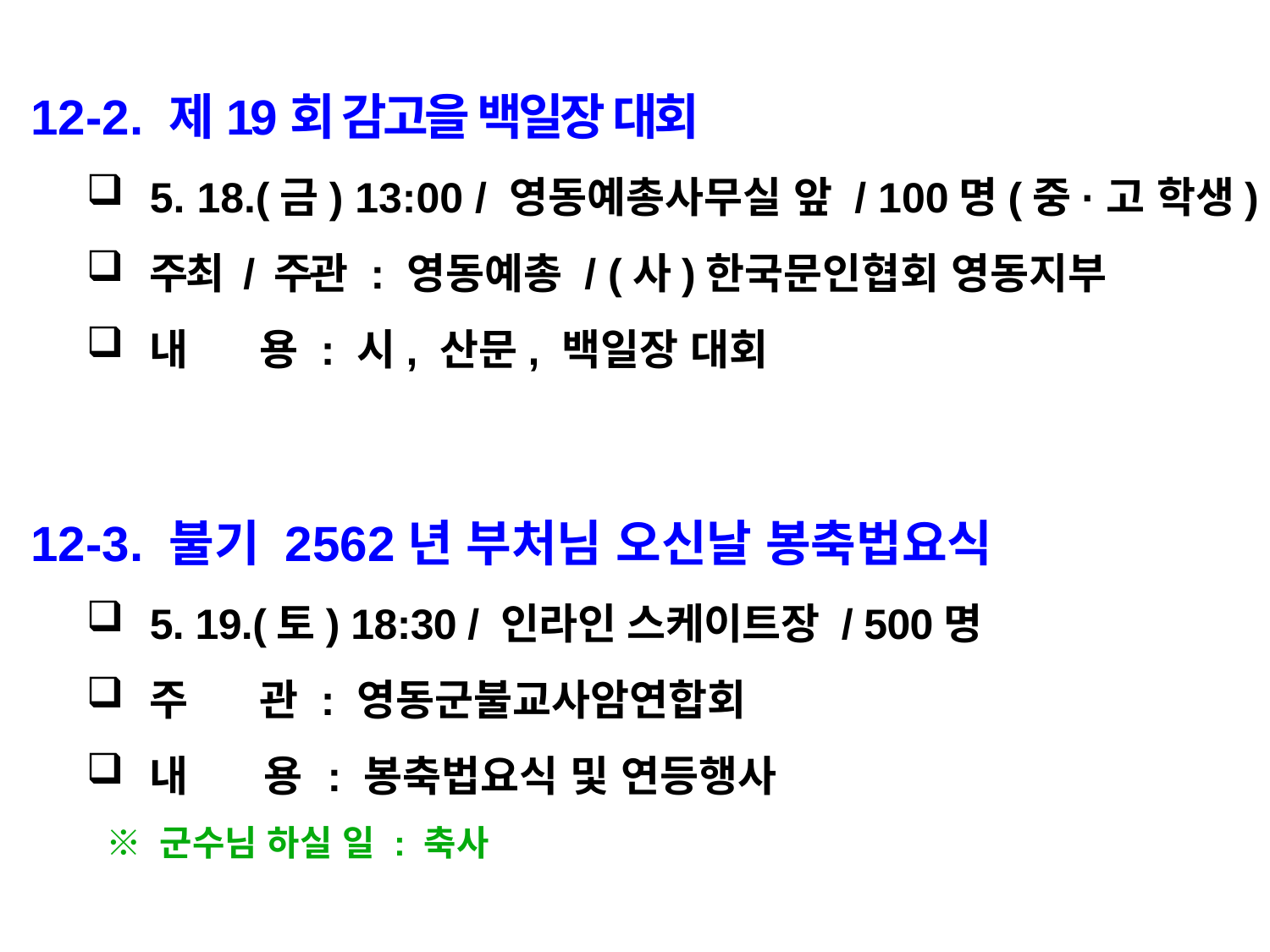

12-2. 제19회 감고을 백일장 대회
5. 18.(금) 13:00 / 영동예총사무실 앞 / 100명(중·고 학생)
주최 / 주관 : 영동예총 / (사)한국문인협회 영동지부
내      용 : 시, 산문, 백일장 대회

12-3. 불기 2562년 부처님 오신날 봉축법요식
5. 19.(토) 18:30 / 인라인 스케이트장 / 500명
주      관 : 영동군불교사암연합회
내     용 : 봉축법요식 및 연등행사
  ※ 군수님 하실 일 : 축사